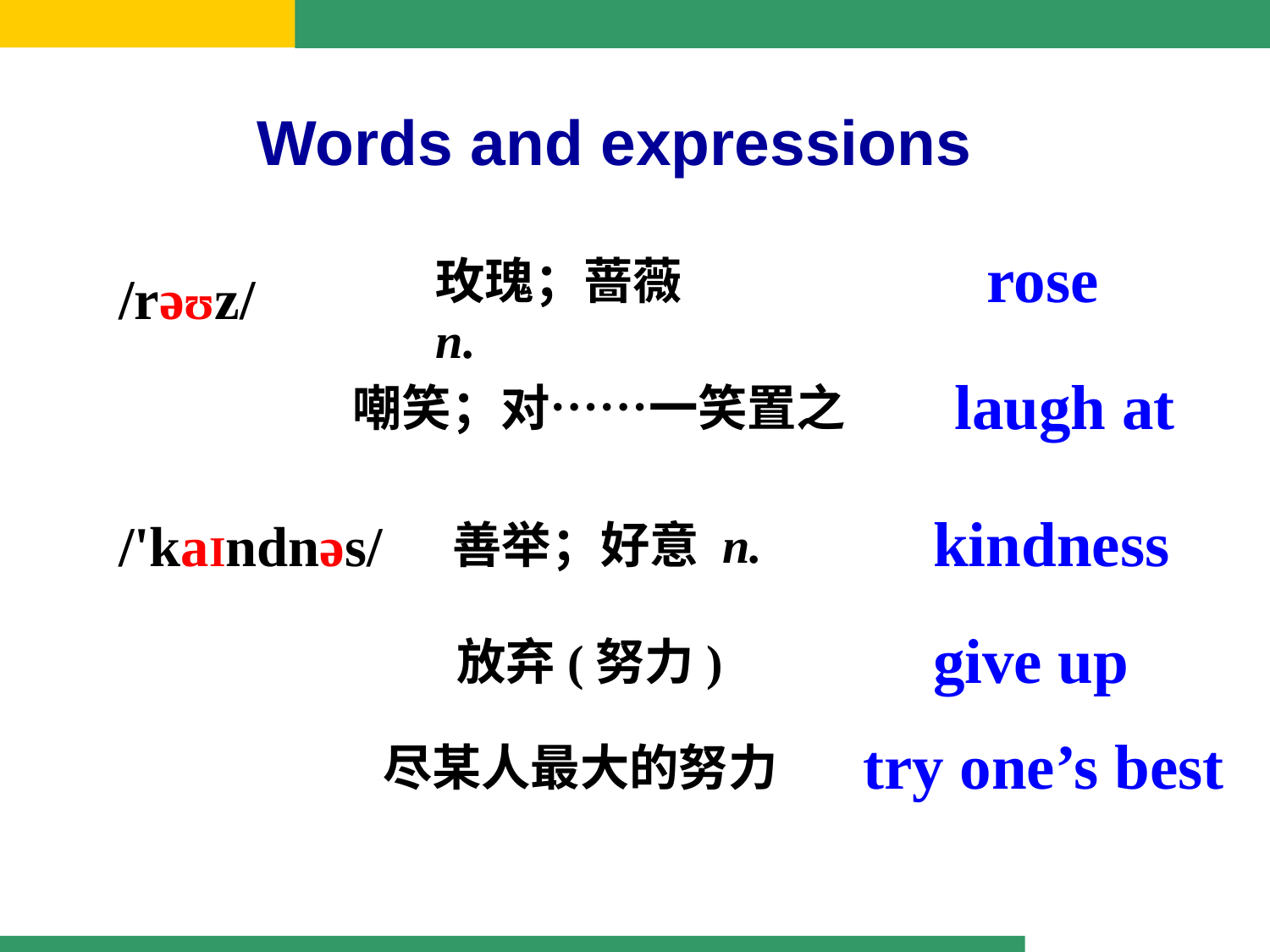

Words and expressions
/rəʊz/

/'kaIndnəs/
rose
玫瑰；蔷薇  n.
laugh at
嘲笑；对……一笑置之
kindness
善举；好意 n.
give up
放弃(努力)
try one’s best
尽某人最大的努力